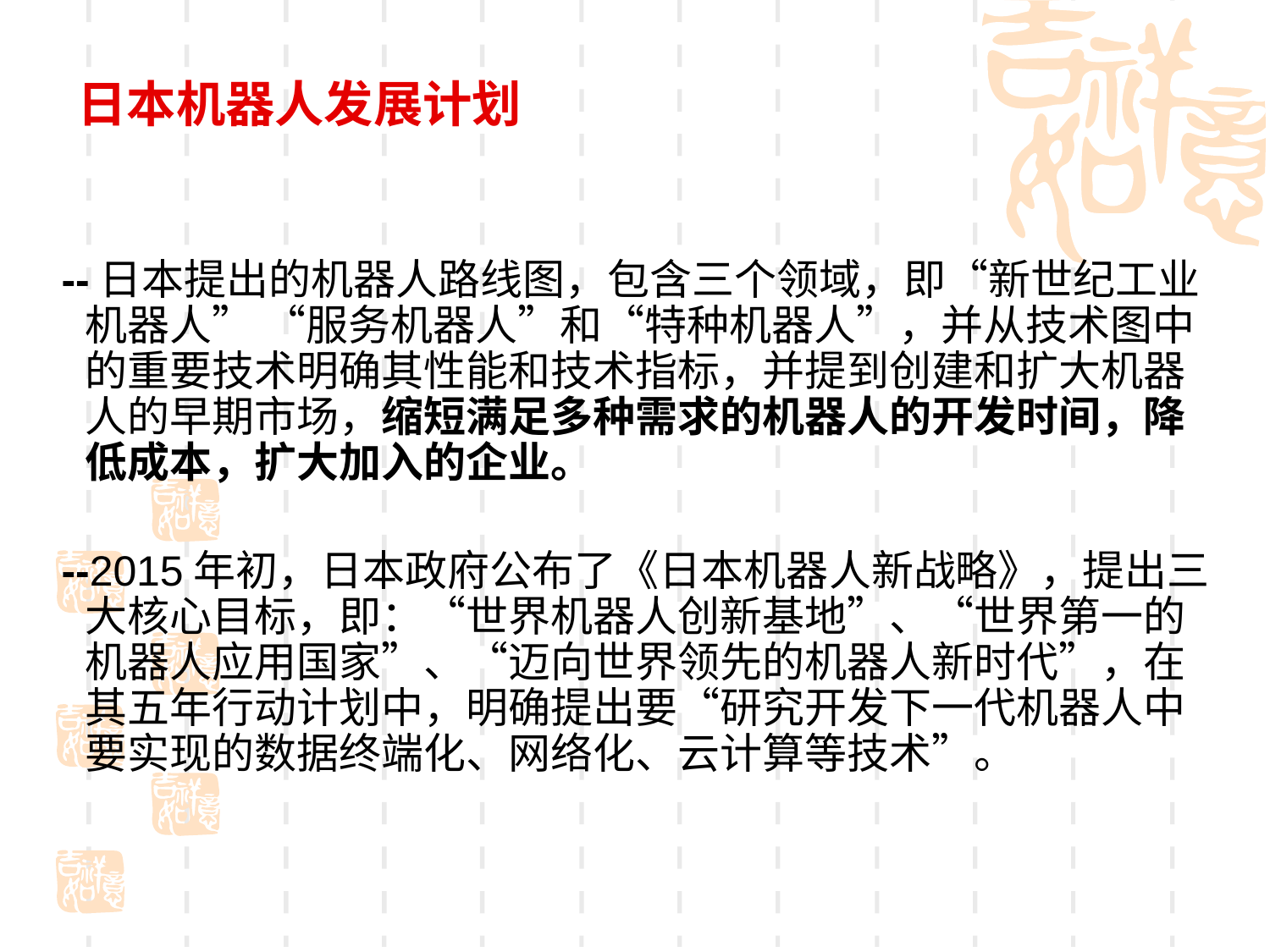

日本机器人发展计划
# --日本提出的机器人路线图，包含三个领域，即“新世纪工业机器人” “服务机器人”和“特种机器人”，并从技术图中的重要技术明确其性能和技术指标，并提到创建和扩大机器人的早期市场，缩短满足多种需求的机器人的开发时间，降低成本，扩大加入的企业。

  --2015年初，日本政府公布了《日本机器人新战略》，提出三大核心目标，即：“世界机器人创新基地”、“世界第一的机器人应用国家”、“迈向世界领先的机器人新时代”，在其五年行动计划中，明确提出要“研究开发下一代机器人中要实现的数据终端化、网络化、云计算等技术”。